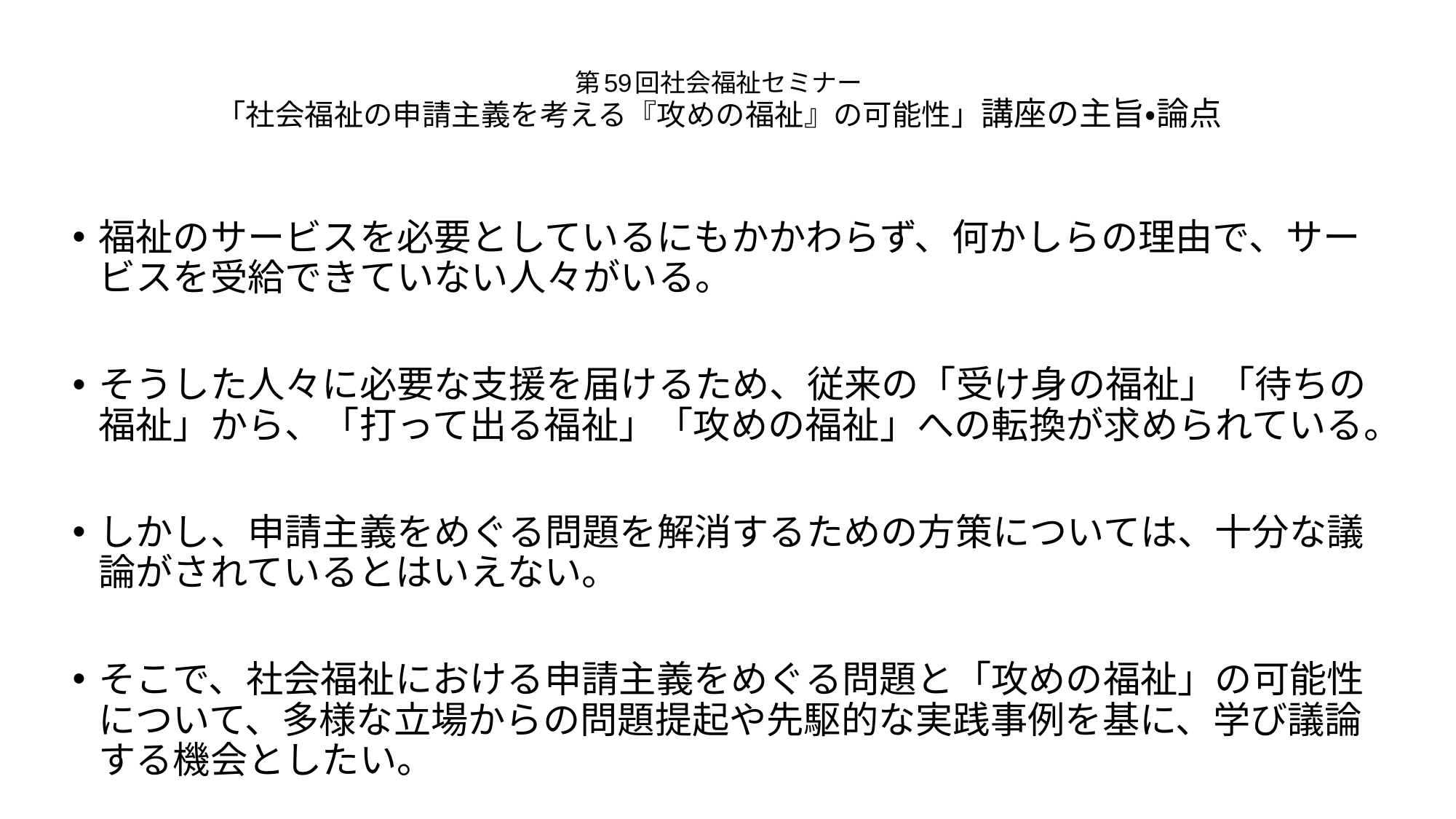

# 第59回社会福祉セミナー 「社会福祉の申請主義を考える『攻めの福祉』の可能性」講座の主旨・論点
福祉のサービスを必要としているにもかかわらず、何かしらの理由で、サービスを受給できていない人々がいる。

そうした人々に必要な支援を届けるため、従来の「受け身の福祉」「待ちの福祉」から、「打って出る福祉」「攻めの福祉」への転換が求められている。

しかし、申請主義をめぐる問題を解消するための方策については、十分な議論がされているとはいえない。

そこで、社会福祉における申請主義をめぐる問題と「攻めの福祉」の可能性について、多様な立場からの問題提起や先駆的な実践事例を基に、学び議論する機会としたい。